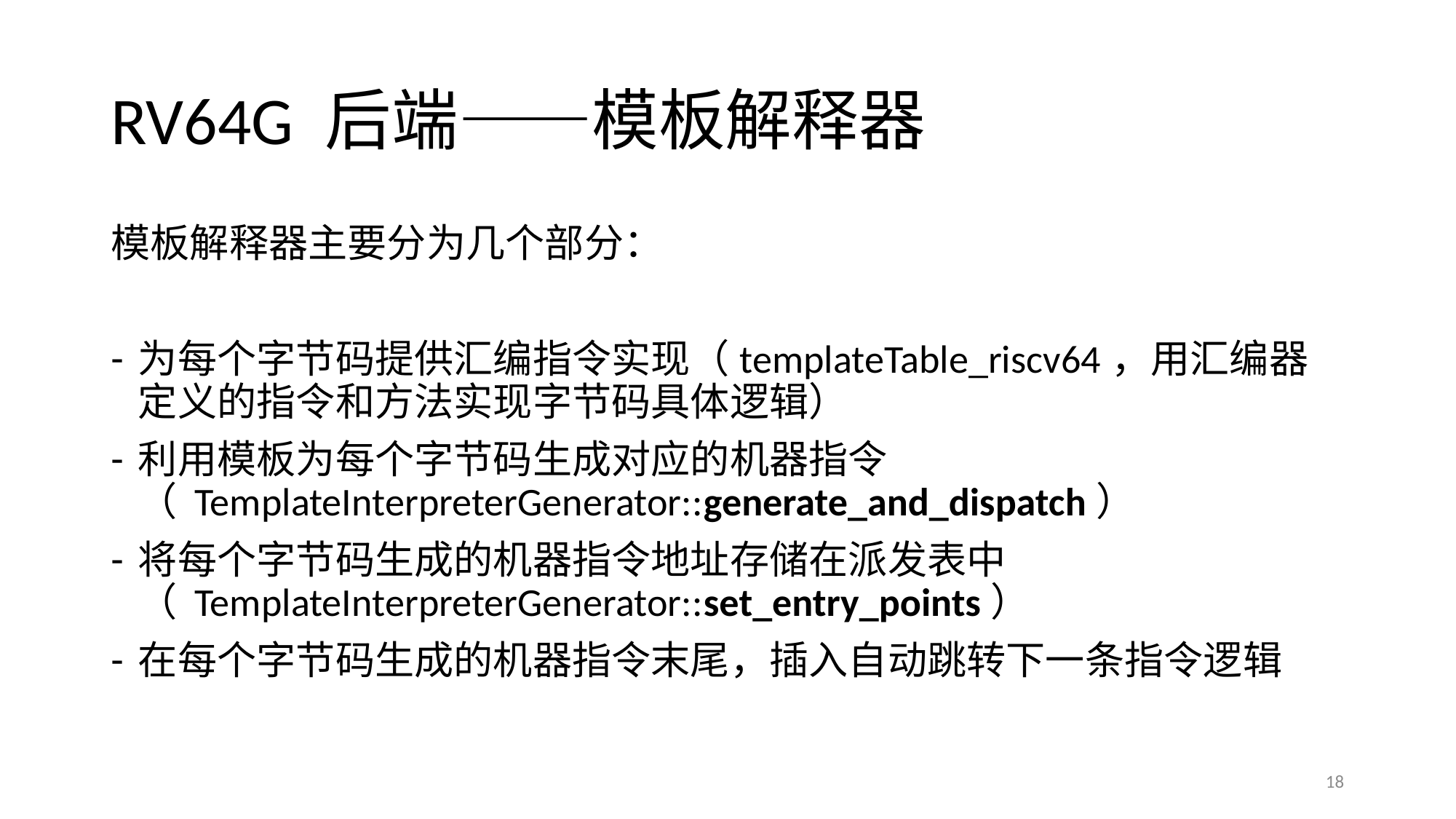

# RV64G 后端——模板解释器
模板解释器主要分为几个部分：

为每个字节码提供汇编指令实现（templateTable_riscv64，用汇编器定义的指令和方法实现字节码具体逻辑）
利用模板为每个字节码生成对应的机器指令（ TemplateInterpreterGenerator::generate_and_dispatch）
将每个字节码生成的机器指令地址存储在派发表中（ TemplateInterpreterGenerator::set_entry_points）
在每个字节码生成的机器指令末尾，插入自动跳转下一条指令逻辑
18